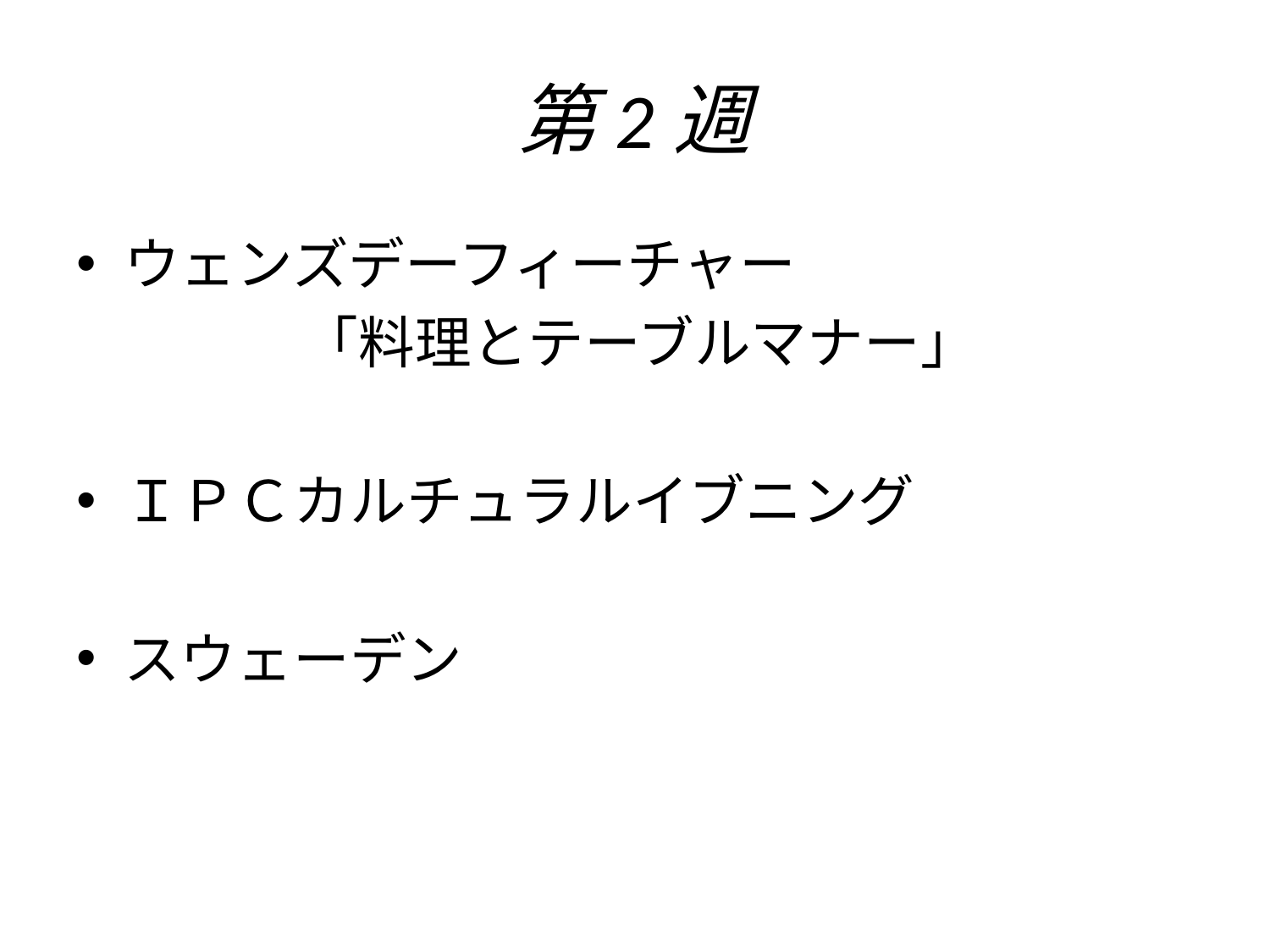

# 第2週
ウェンズデーフィーチャー
　　　　「料理とテーブルマナー」

ＩＰＣカルチュラルイブニング

スウェーデン